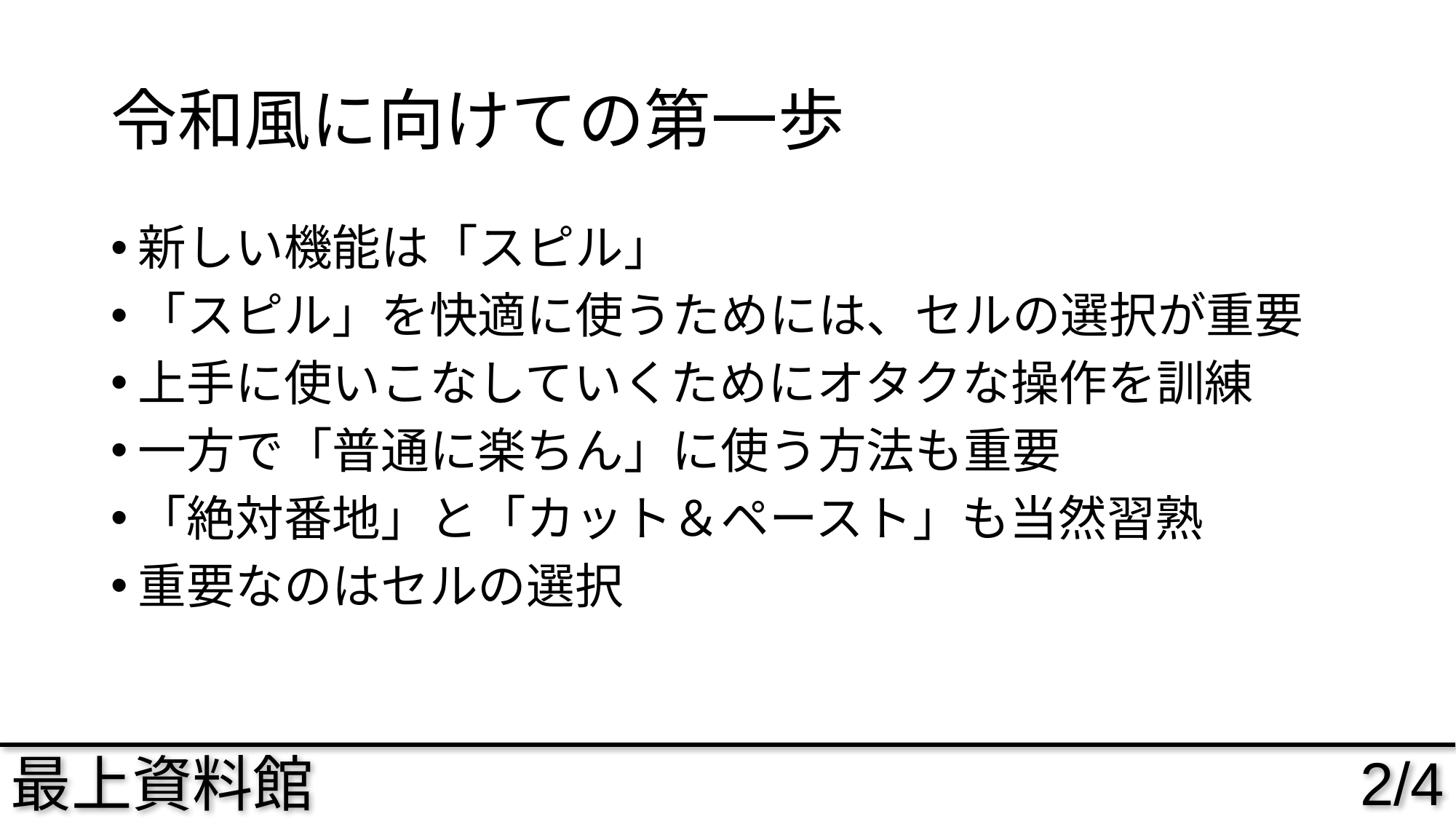

# 令和風に向けての第一歩
新しい機能は「スピル」
「スピル」を快適に使うためには、セルの選択が重要
上手に使いこなしていくためにオタクな操作を訓練
一方で「普通に楽ちん」に使う方法も重要
「絶対番地」と「カット＆ペースト」も当然習熟
重要なのはセルの選択